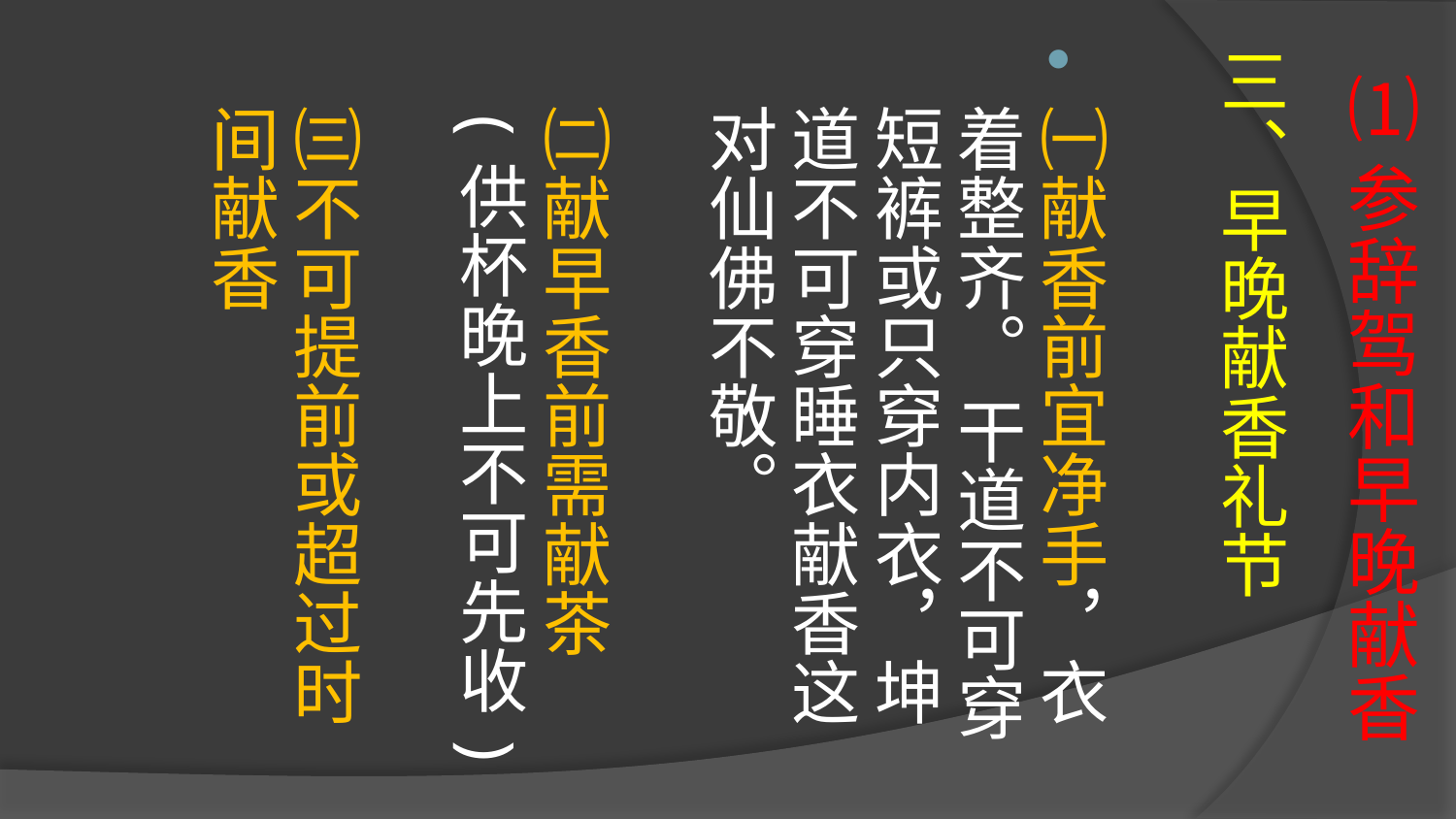

# ⑴参辞驾和早晚献香
三、早晚献香礼节
㈠献香前宜净手，衣着整齐。 干道不可穿短裤或只穿内衣，坤道不可穿睡衣献香这对仙佛不敬。
㈡献早香前需献茶 (供杯晚上不可先收)
㈢不可提前或超过时间献香